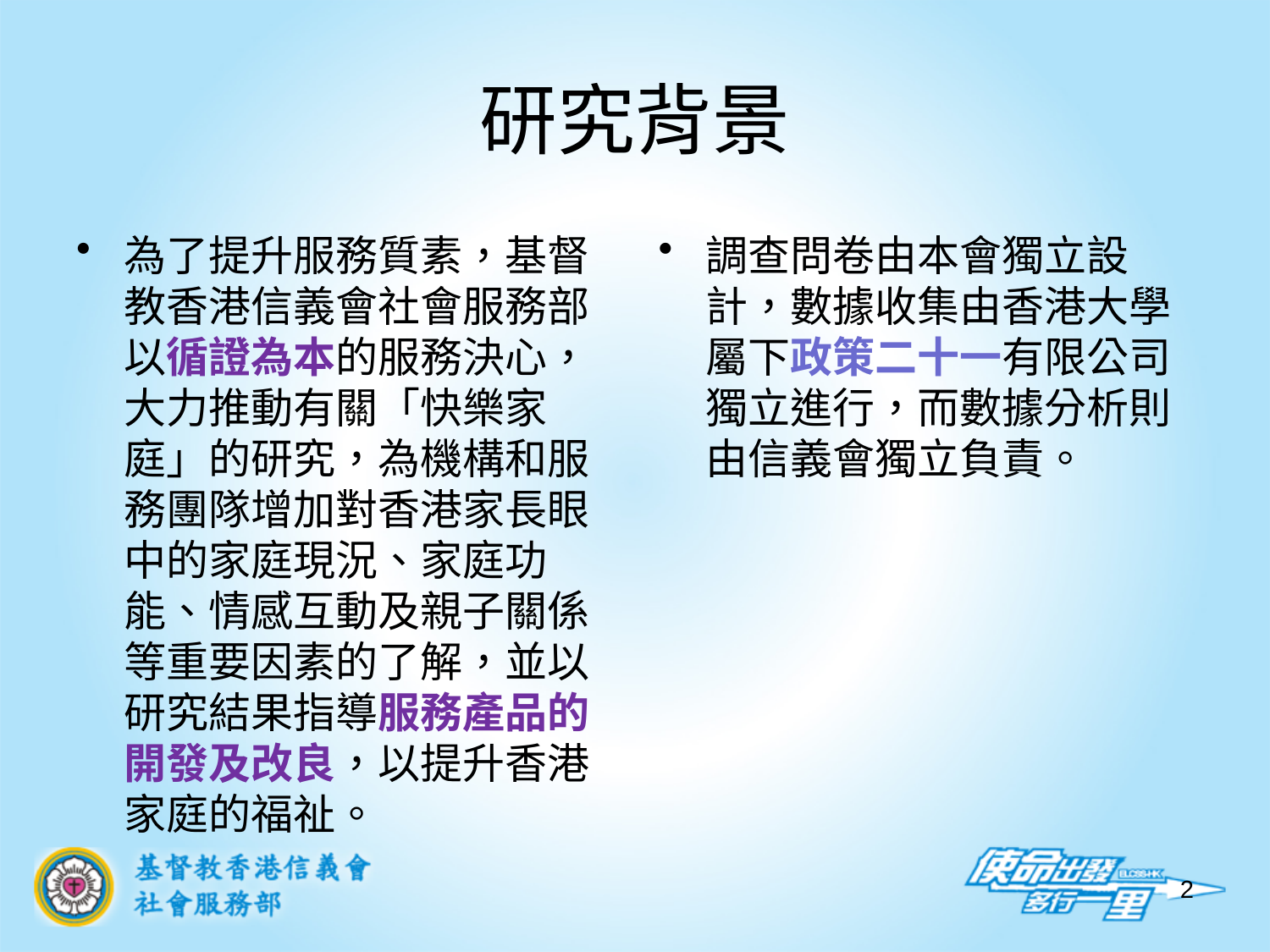

# 研究背景
為了提升服務質素，基督教香港信義會社會服務部以循證為本的服務決心，大力推動有關「快樂家庭」的研究，為機構和服務團隊增加對香港家長眼中的家庭現況、家庭功能、情感互動及親子關係等重要因素的了解，並以研究結果指導服務產品的開發及改良，以提升香港家庭的福祉。
調查問卷由本會獨立設計，數據收集由香港大學屬下政策二十一有限公司獨立進行，而數據分析則由信義會獨立負責。

2